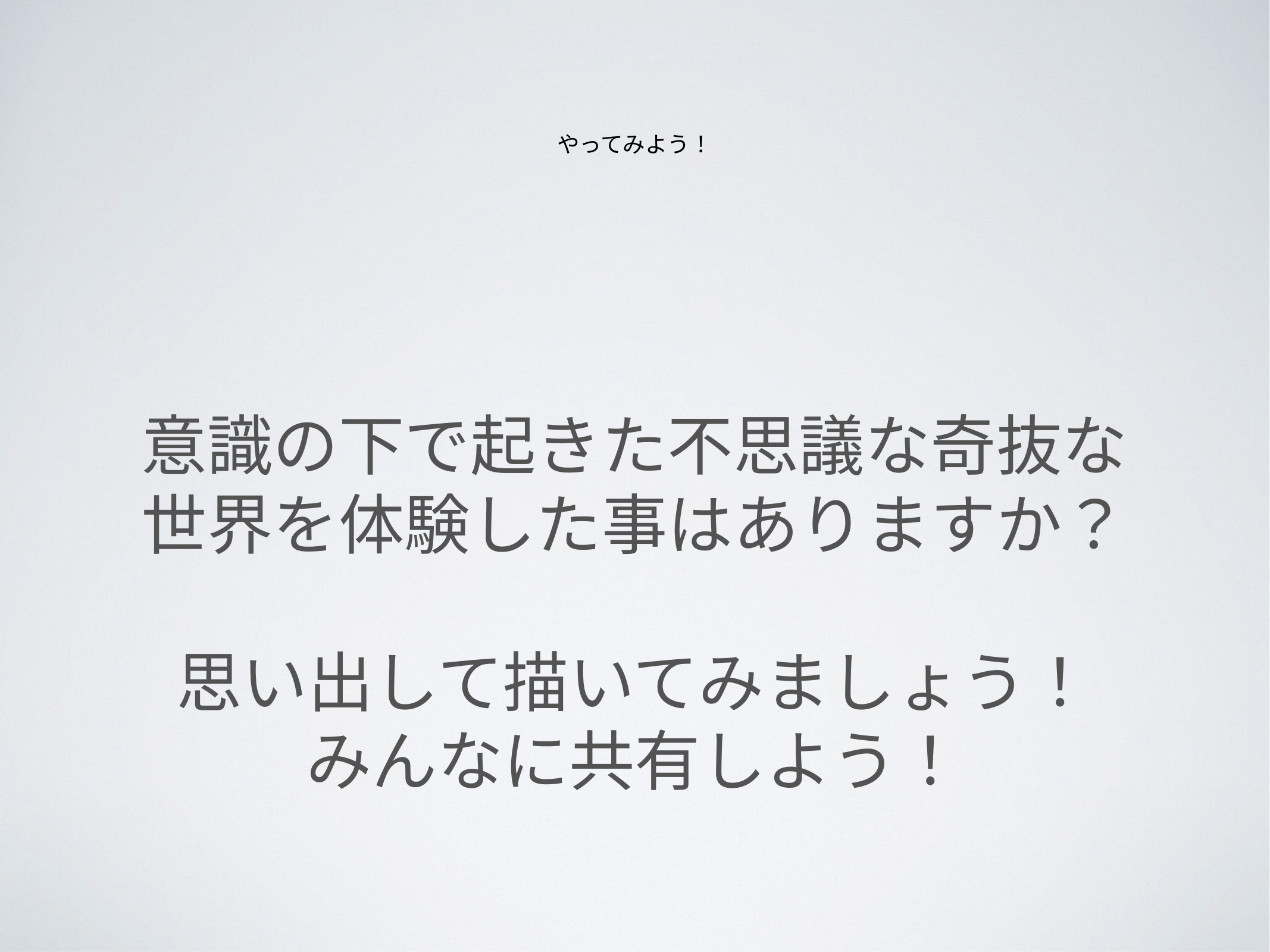

# やってみよう！
意識の下で起きた不思議な奇抜な世界を体験した事はありますか？

思い出して描いてみましょう！
みんなに共有しよう！